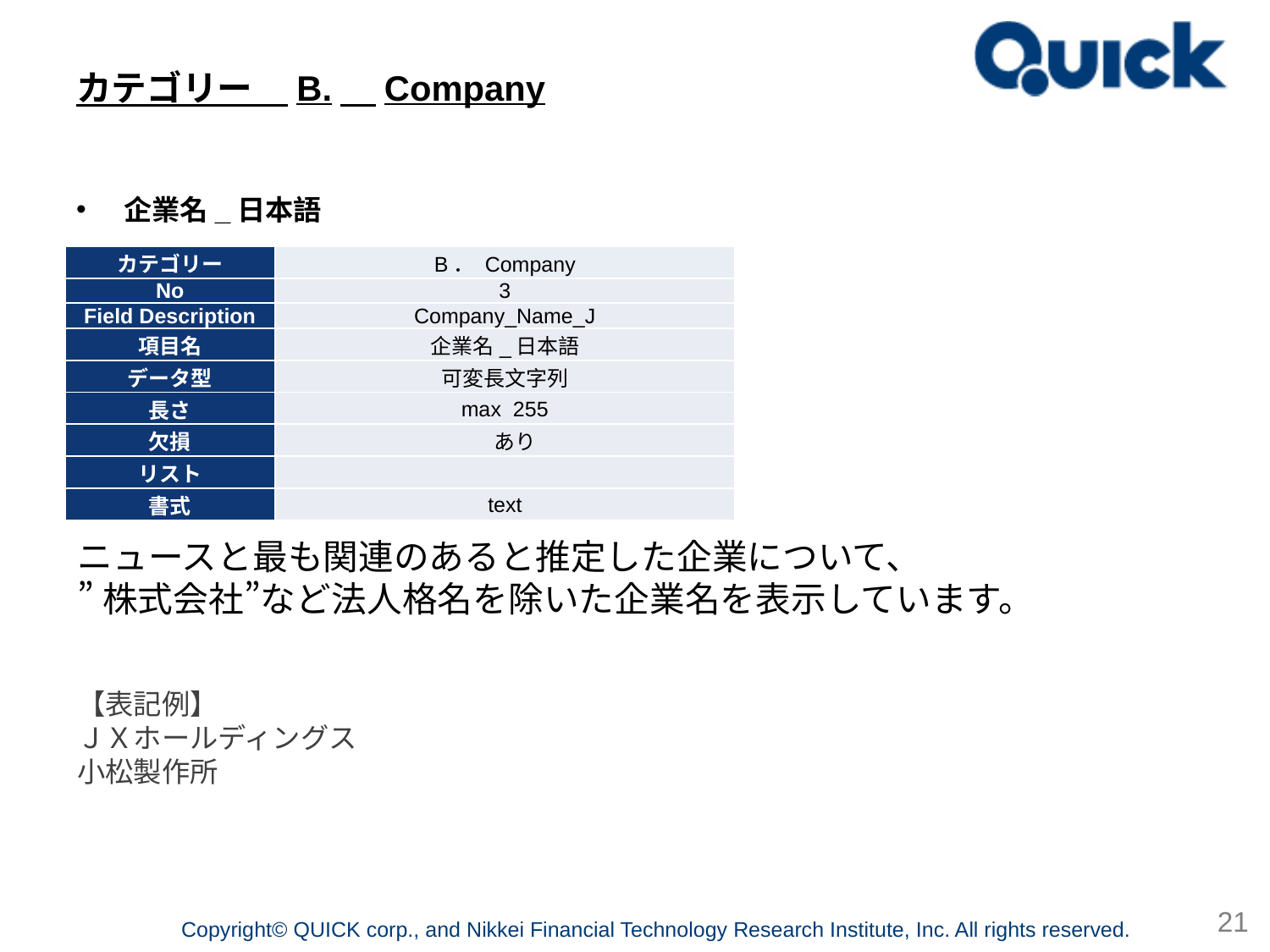

# カテゴリー　B.　Company
企業名_日本語
| カテゴリー | B． Company |
| --- | --- |
| No | 3 |
| Field Description | Company\_Name\_J |
| 項目名 | 企業名\_日本語 |
| データ型 | 可変長文字列 |
| 長さ | max 255 |
| 欠損 | あり |
| リスト |  |
| 書式 | text |
ニュースと最も関連のあると推定した企業について、
”株式会社”など法人格名を除いた企業名を表示しています。

【表記例】
ＪＸホールディングス
小松製作所
21